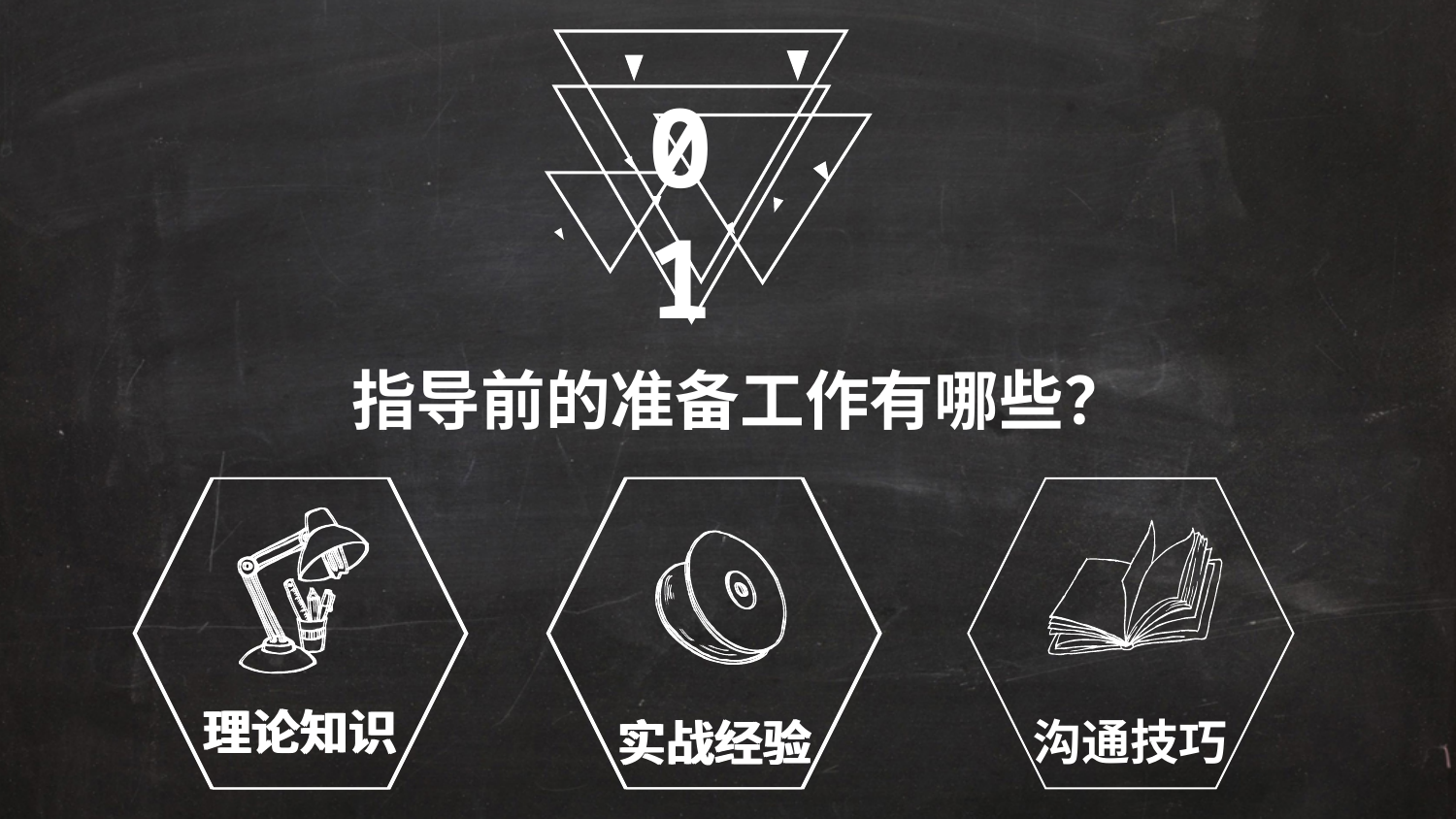

01

指导前的准备工作有哪些？

理论知识

理论知识

实战经验

实战经验

沟通技巧